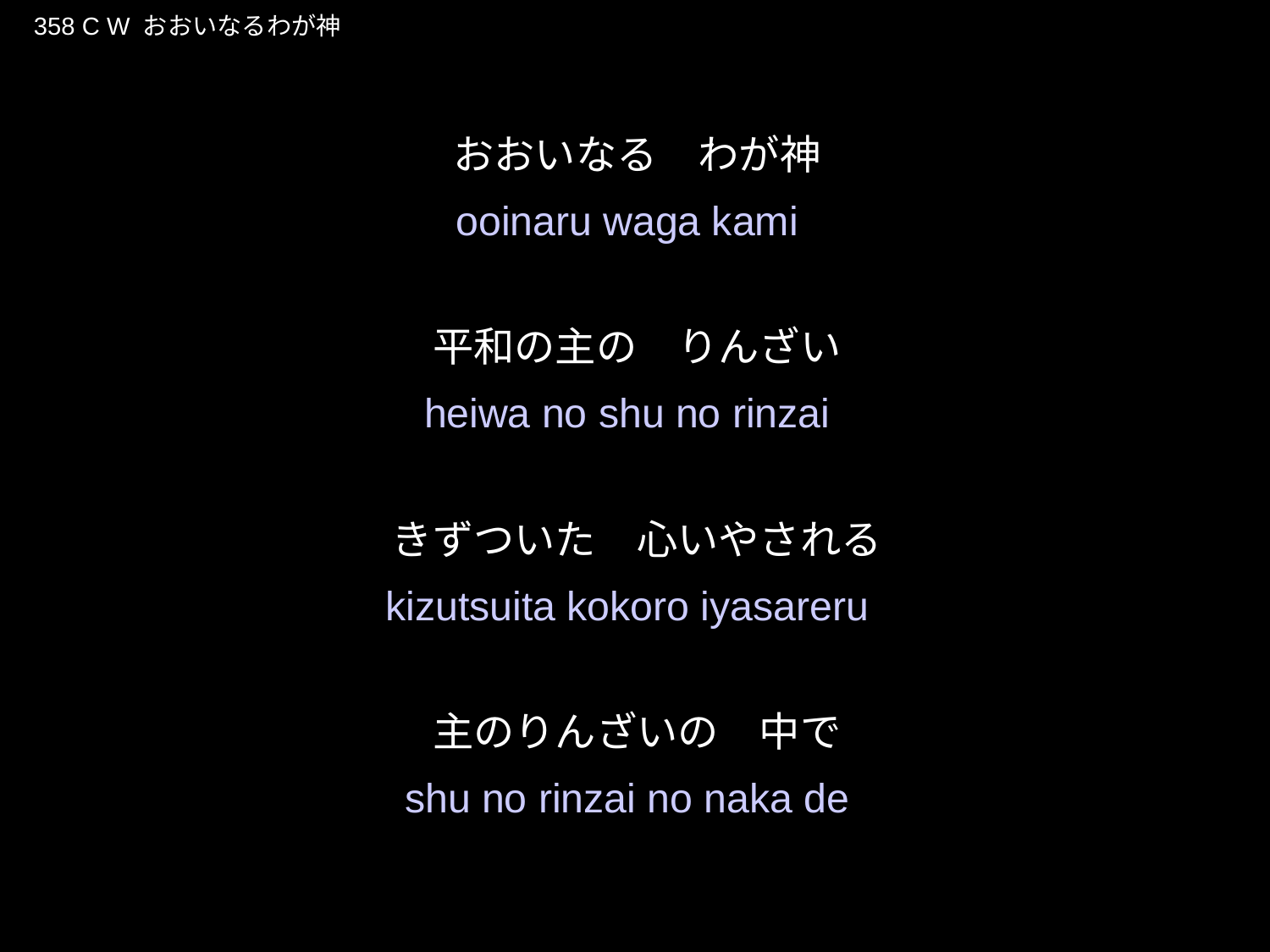

おおいなるわがかみ
★W
358 C W おおいなるわが神
★1
おおいなる　わが神

平和の主の　りんざい

きずついた　心いやされる

主のりんざいの　中で
ooinaru waga kami

heiwa no shu no rinzai

kizutsuita kokoro iyasareru

shu no rinzai no naka de